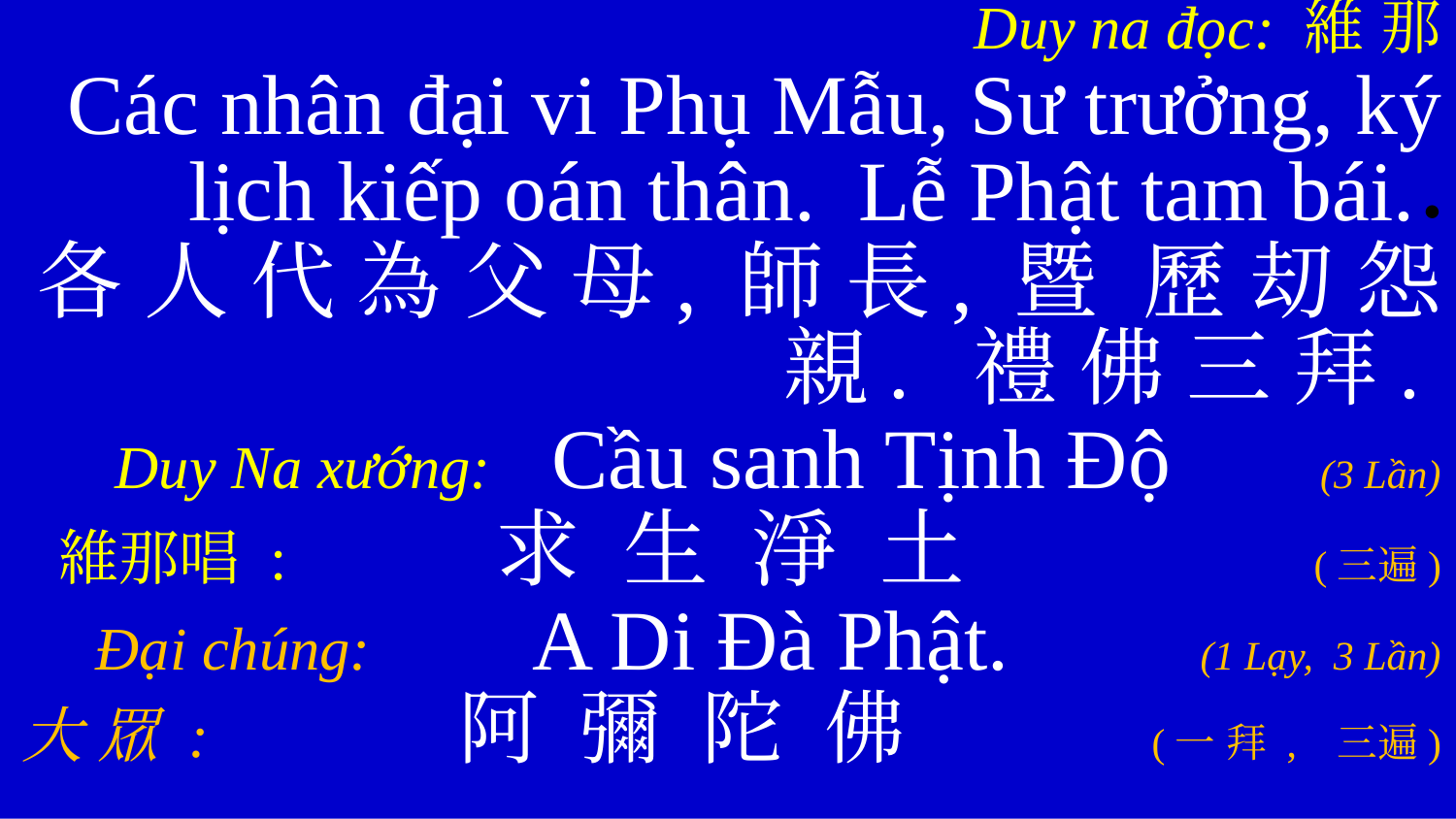

ĐẠI OÁN THÂN LỄ PHẬT  -  代 怨 親 禮 佛
Duy na đọc: 維 那
Các nhân đại vi Phụ Mẫu, Sư trưởng, ký lịch kiếp oán thân.  Lễ Phật tam bái. ●
各 人 代 為 父 母, 師 長, 暨  歷 刧 怨 親.  禮 佛 三 拜.
Duy Na xướng: 	Cầu sanh Tịnh Độ       (3 Lần)
維那唱 : 		求  生  淨  土               (三遍)
Đại chúng:  	A Di Đà Phật.  	    (1 Lạy,  3 Lần)
大 眾 : 		阿  彌  陀  佛           (一 拜 ,   三遍)